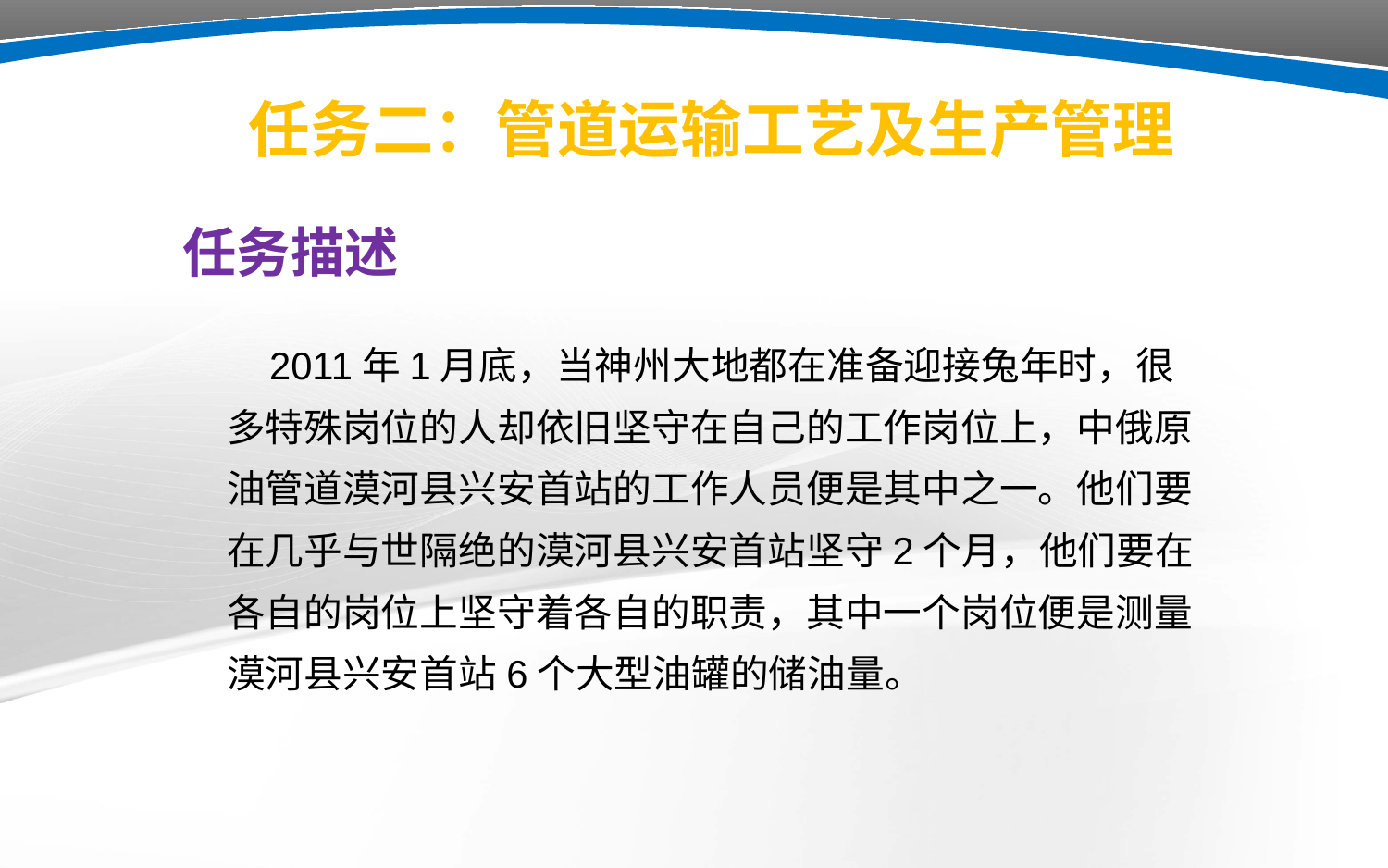

任务二：管道运输工艺及生产管理
任务描述
    2011年1月底，当神州大地都在准备迎接兔年时，很多特殊岗位的人却依旧坚守在自己的工作岗位上，中俄原油管道漠河县兴安首站的工作人员便是其中之一。他们要在几乎与世隔绝的漠河县兴安首站坚守2个月，他们要在各自的岗位上坚守着各自的职责，其中一个岗位便是测量漠河县兴安首站6个大型油罐的储油量。